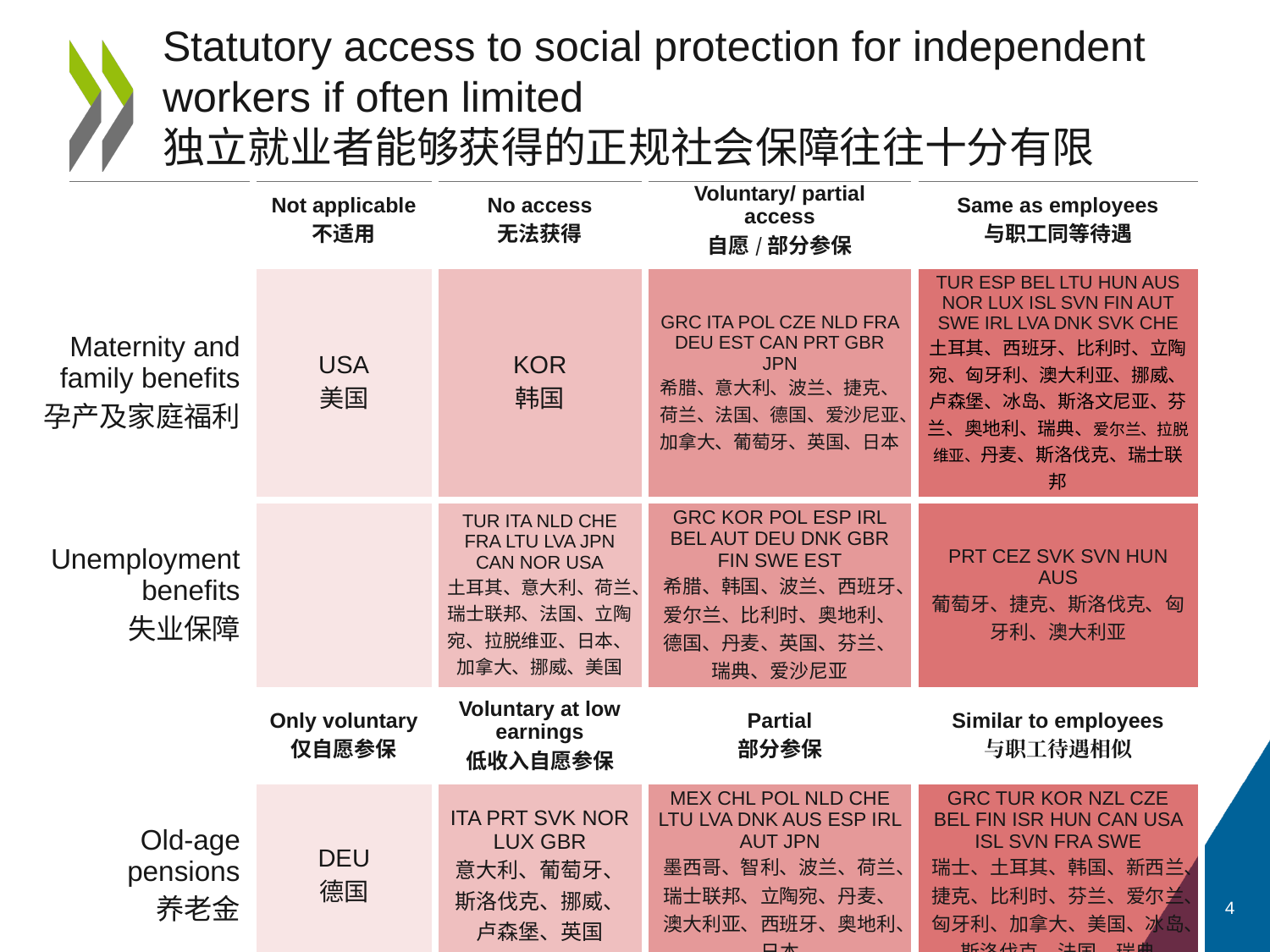

# Statutory access to social protection for independent workers if often limited 独立就业者能够获得的正规社会保障往往十分有限
|  | Not applicable 不适用 | No access 无法获得 | Voluntary/ partial access 自愿/部分参保 | Same as employees 与职工同等待遇 |
| --- | --- | --- | --- | --- |
| Maternity and family benefits 孕产及家庭福利 | USA 美国 | KOR 韩国 | GRC ITA POL CZE NLD FRA DEU EST CAN PRT GBR JPN 希腊、意大利、波兰、捷克、荷兰、法国、德国、爱沙尼亚、加拿大、葡萄牙、英国、日本 | TUR ESP BEL LTU HUN AUS NOR LUX ISL SVN FIN AUT SWE IRL LVA DNK SVK CHE 土耳其、西班牙、比利时、立陶宛、匈牙利、澳大利亚、挪威、卢森堡、冰岛、斯洛文尼亚、芬兰、奥地利、瑞典、爱尔兰、拉脱维亚、丹麦、斯洛伐克、瑞士联邦 |
| Unemployment benefits 失业保障 |  | TUR ITA NLD CHE FRA LTU LVA JPN CAN NOR USA 土耳其、意大利、荷兰、瑞士联邦、法国、立陶宛、拉脱维亚、日本、加拿大、挪威、美国 | GRC KOR POL ESP IRL BEL AUT DEU DNK GBR FIN SWE EST 希腊、韩国、波兰、西班牙、爱尔兰、比利时、奥地利、德国、丹麦、英国、芬兰、瑞典、爱沙尼亚 | PRT CEZ SVK SVN HUN AUS 葡萄牙、捷克、斯洛伐克、匈牙利、澳大利亚 |
|  | Only voluntary 仅自愿参保 | Voluntary at low earnings 低收入自愿参保 | Partial 部分参保 | Similar to employees 与职工待遇相似 |
| Old-age pensions 养老金 | DEU 德国 | ITA PRT SVK NOR LUX GBR 意大利、葡萄牙、斯洛伐克、挪威、卢森堡、英国 | MEX CHL POL NLD CHE LTU LVA DNK AUS ESP IRL AUT JPN 墨西哥、智利、波兰、荷兰、瑞士联邦、立陶宛、丹麦、澳大利亚、西班牙、奥地利、日本 | GRC TUR KOR NZL CZE BEL FIN ISR HUN CAN USA ISL SVN FRA SWE 瑞士、土耳其、韩国、新西兰、捷克、比利时、芬兰、爱尔兰、匈牙利、加拿大、美国、冰岛、斯洛伐克、法国、瑞典 |
4